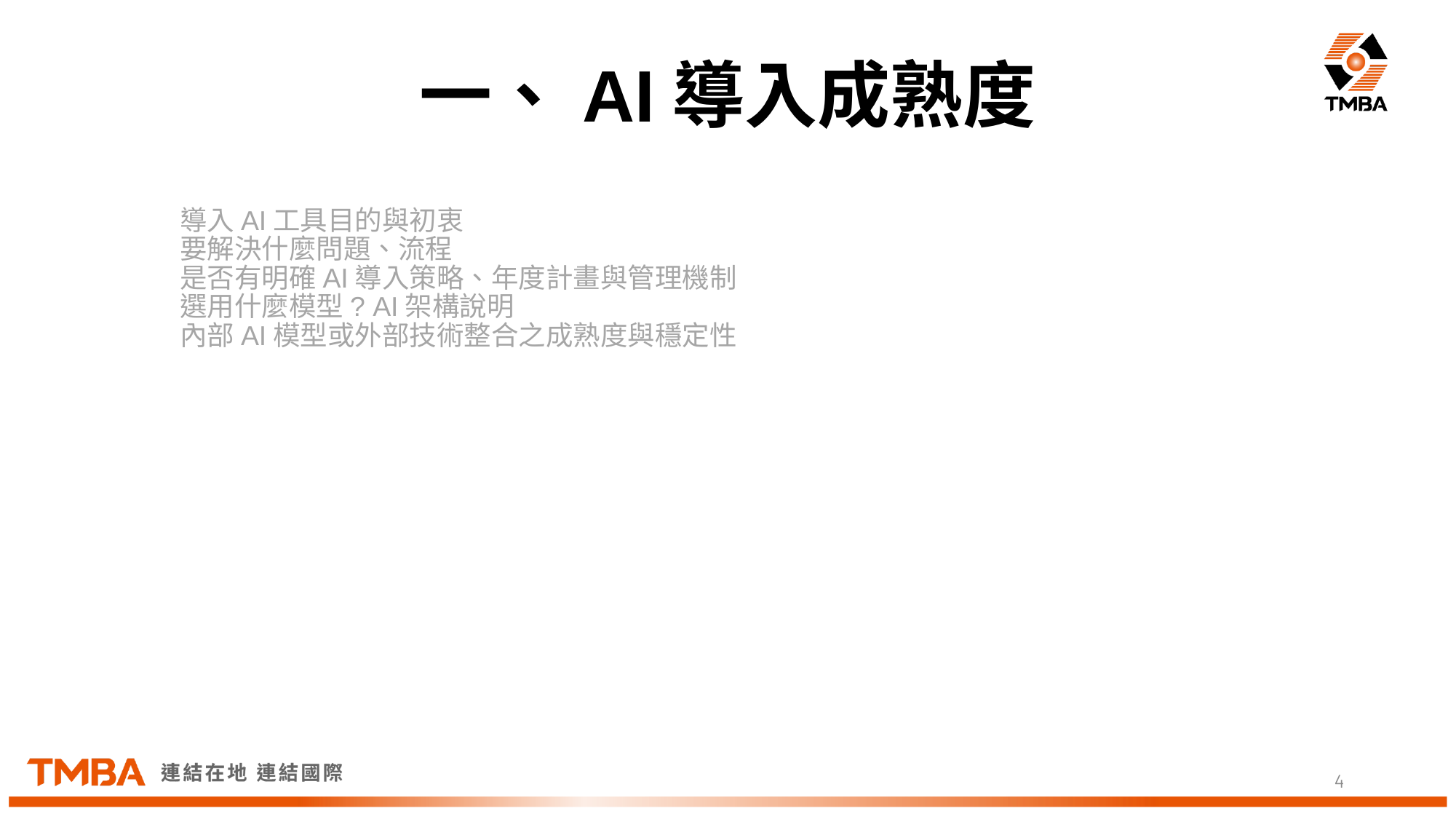

一、AI導入成熟度
導入AI工具目的與初衷
要解決什麼問題、流程
是否有明確AI導入策略、年度計畫與管理機制
選用什麼模型? AI架構說明
內部AI模型或外部技術整合之成熟度與穩定性

4